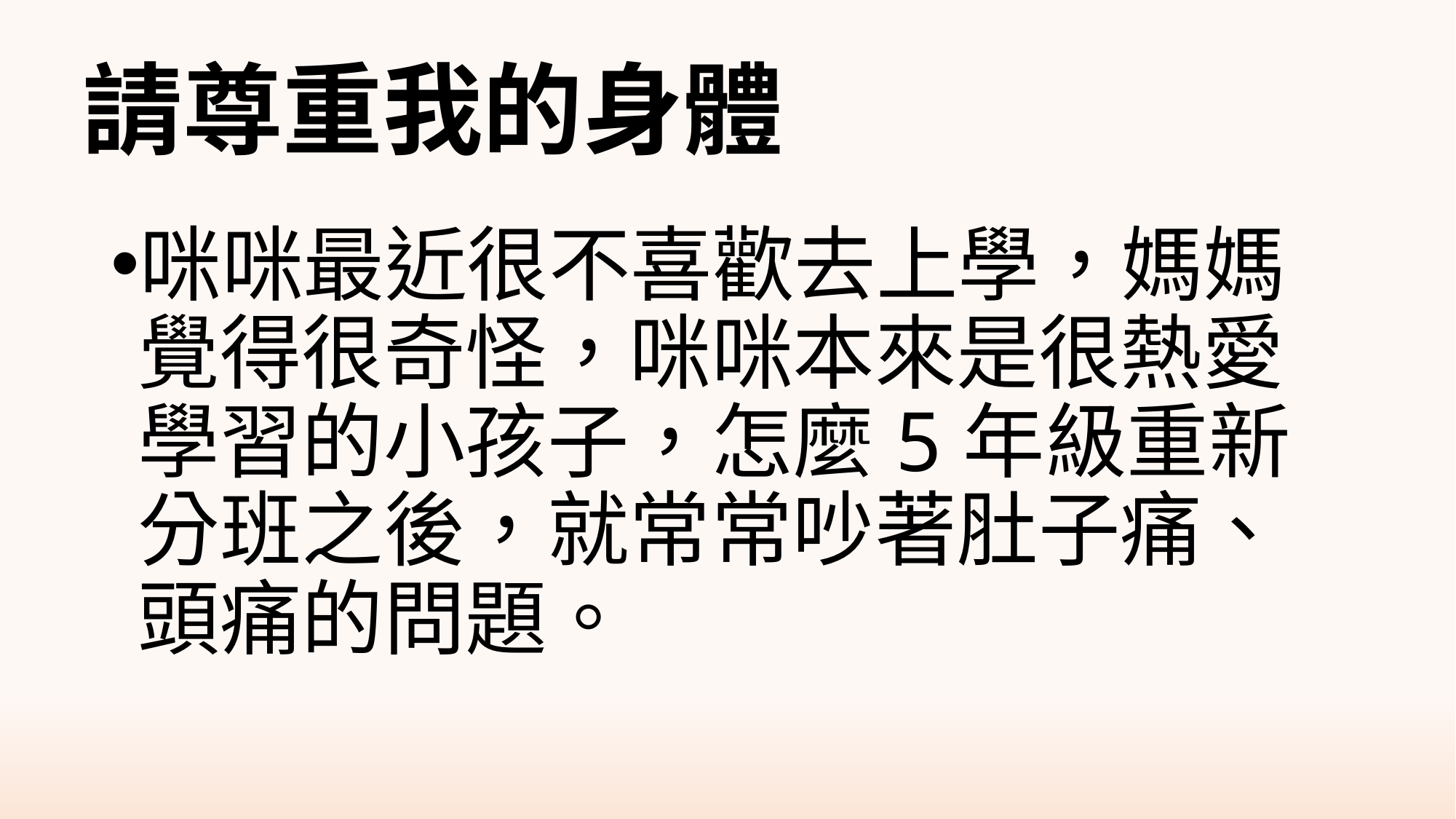

# 請尊重我的身體
咪咪最近很不喜歡去上學，媽媽覺得很奇怪，咪咪本來是很熱愛學習的小孩子，怎麼5年級重新分班之後，就常常吵著肚子痛、頭痛的問題。